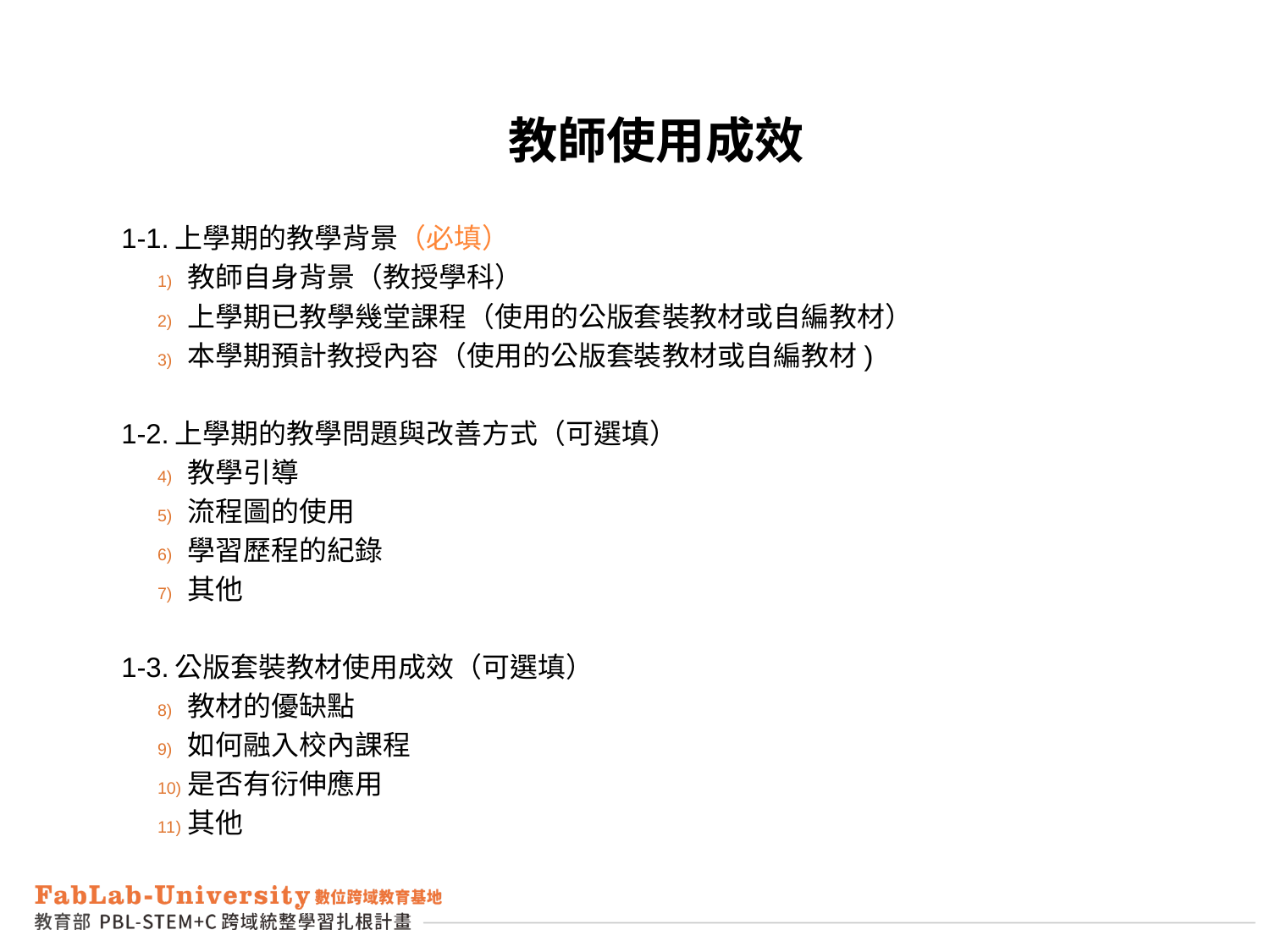

教師使用成效
1-1.上學期的教學背景（必填）
教師自身背景（教授學科）
上學期已教學幾堂課程（使用的公版套裝教材或自編教材）
本學期預計教授內容（使用的公版套裝教材或自編教材)

1-2.上學期的教學問題與改善方式（可選填）
教學引導
流程圖的使用
學習歷程的紀錄
其他

1-3.公版套裝教材使用成效（可選填）
教材的優缺點
如何融入校內課程
是否有衍伸應用
其他